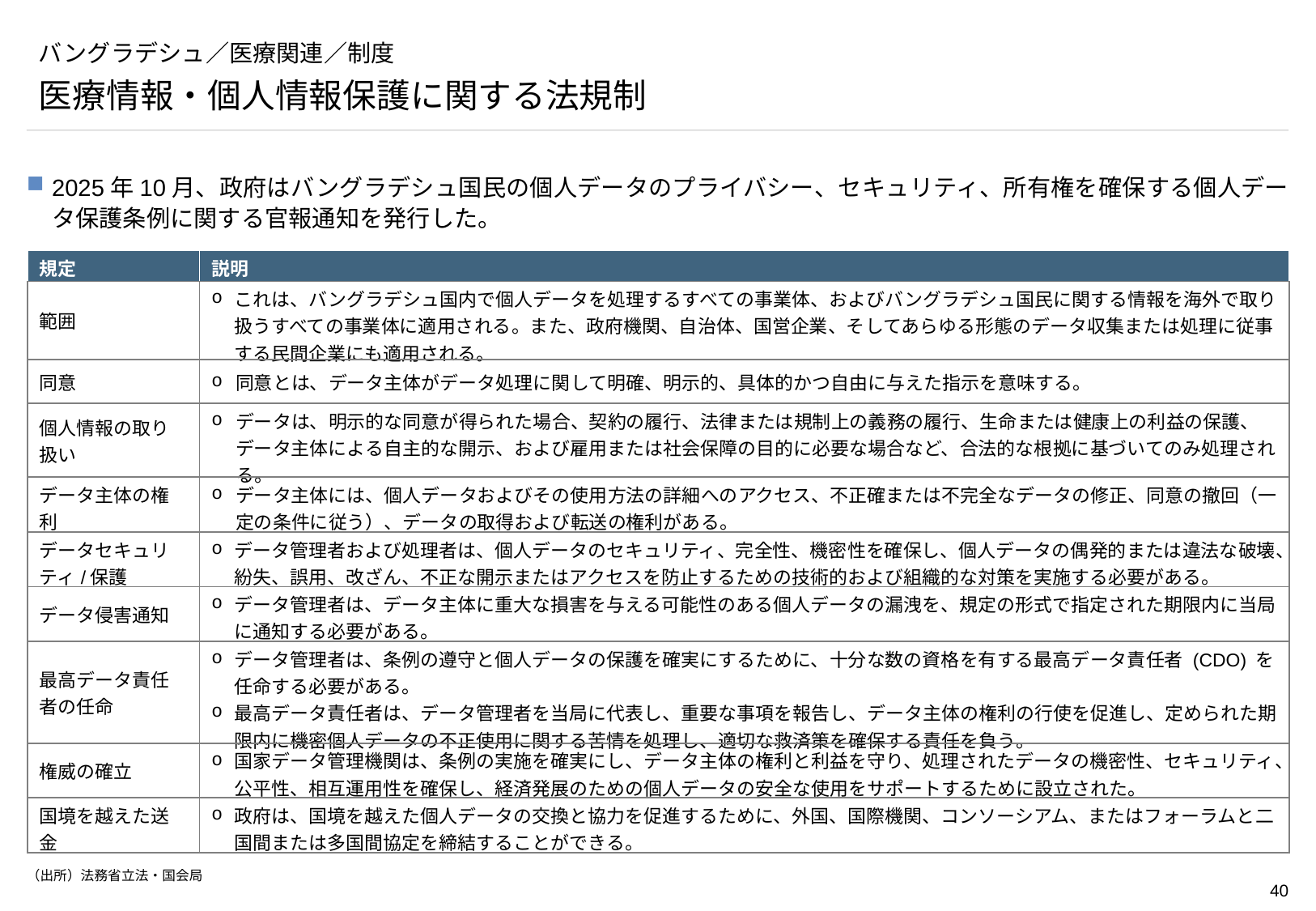

# バングラデシュ／医療関連／制度
医療情報・個人情報保護に関する法規制

2025年10月、政府はバングラデシュ国民の個人データのプライバシー、セキュリティ、所有権を確保する個人データ保護条例に関する官報通知を発行した。
| 規定 | 説明 |
| --- | --- |
| 範囲 | これは、バングラデシュ国内で個人データを処理するすべての事業体、およびバングラデシュ国民に関する情報を海外で取り扱うすべての事業体に適用される。また、政府機関、自治体、国営企業、そしてあらゆる形態のデータ収集または処理に従事する民間企業にも適用される。 |
| 同意 | 同意とは、データ主体がデータ処理に関して明確、明示的、具体的かつ自由に与えた指示を意味する。 |
| 個人情報の取り扱い | データは、明示的な同意が得られた場合、契約の履行、法律または規制上の義務の履行、生命または健康上の利益の保護、データ主体による自主的な開示、および雇用または社会保障の目的に必要な場合など、合法的な根拠に基づいてのみ処理される。 |
| データ主体の権利 | データ主体には、個人データおよびその使用方法の詳細へのアクセス、不正確または不完全なデータの修正、同意の撤回（一定の条件に従う）、データの取得および転送の権利がある。 |
| データセキュリティ/保護 | データ管理者および処理者は、個人データのセキュリティ、完全性、機密性を確保し、個人データの偶発的または違法な破壊、紛失、誤用、改ざん、不正な開示またはアクセスを防止するための技術的および組織的な対策を実施する必要がある。 |
| データ侵害通知 | データ管理者は、データ主体に重大な損害を与える可能性のある個人データの漏洩を、規定の形式で指定された期限内に当局に通知する必要がある。 |
| 最高データ責任者の任命 | データ管理者は、条例の遵守と個人データの保護を確実にするために、十分な数の資格を有する最高データ責任者 (CDO) を任命する必要がある。 最高データ責任者は、データ管理者を当局に代表し、重要な事項を報告し、データ主体の権利の行使を促進し、定められた期限内に機密個人データの不正使用に関する苦情を処理し、適切な救済策を確保する責任を負う。 |
| 権威の確立 | 国家データ管理機関は、条例の実施を確実にし、データ主体の権利と利益を守り、処理されたデータの機密性、セキュリティ、公平性、相互運用性を確保し、経済発展のための個人データの安全な使用をサポートするために設立された。 |
| 国境を越えた送金 | 政府は、国境を越えた個人データの交換と協力を促進するために、外国、国際機関、コンソーシアム、またはフォーラムと二国間または多国間協定を締結することができる。 |
（出所）法務省立法・国会局